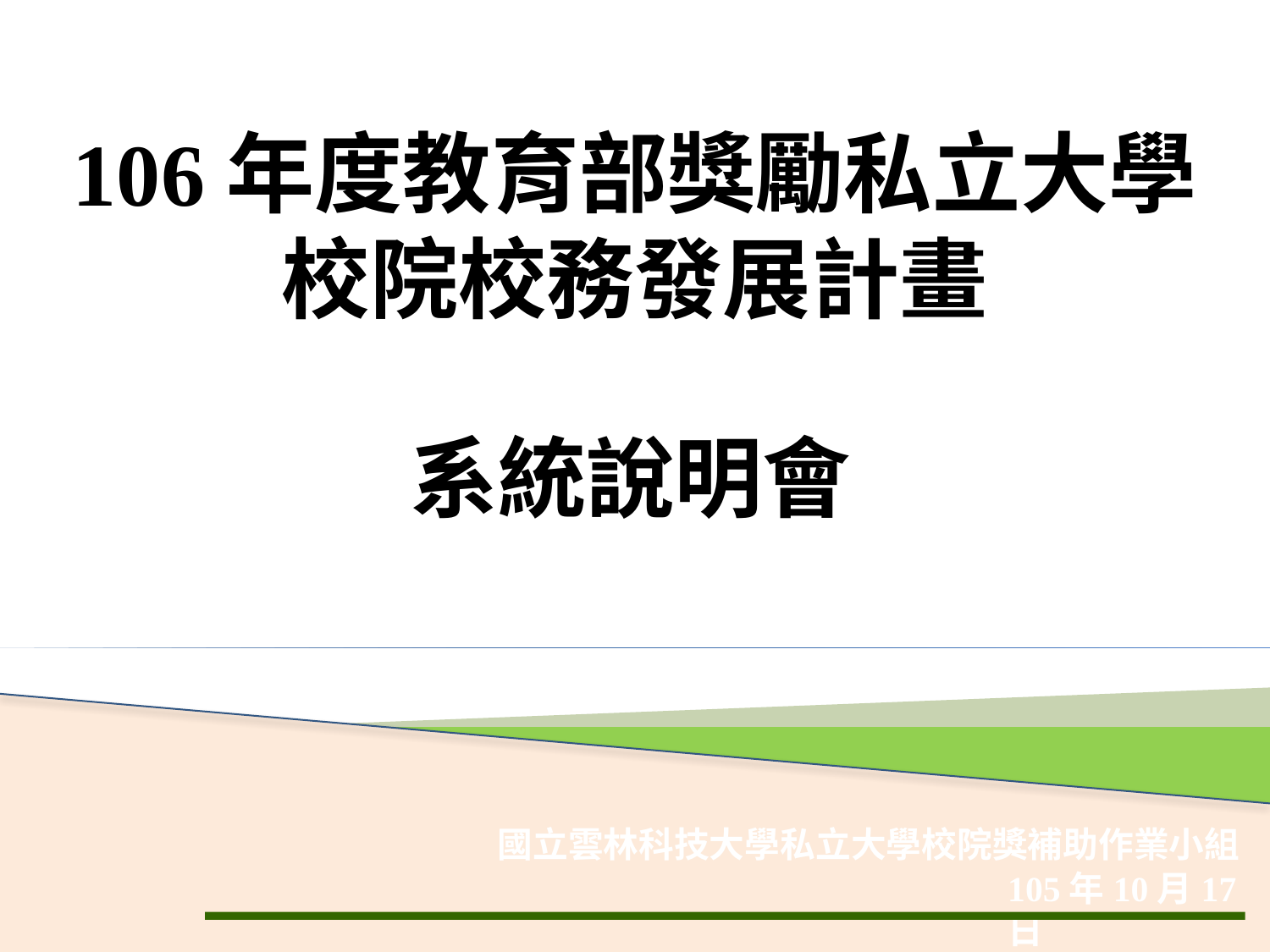

# 106年度教育部獎勵私立大學 校院校務發展計畫
系統說明會
國立雲林科技大學私立大學校院獎補助作業小組
105年10月17日